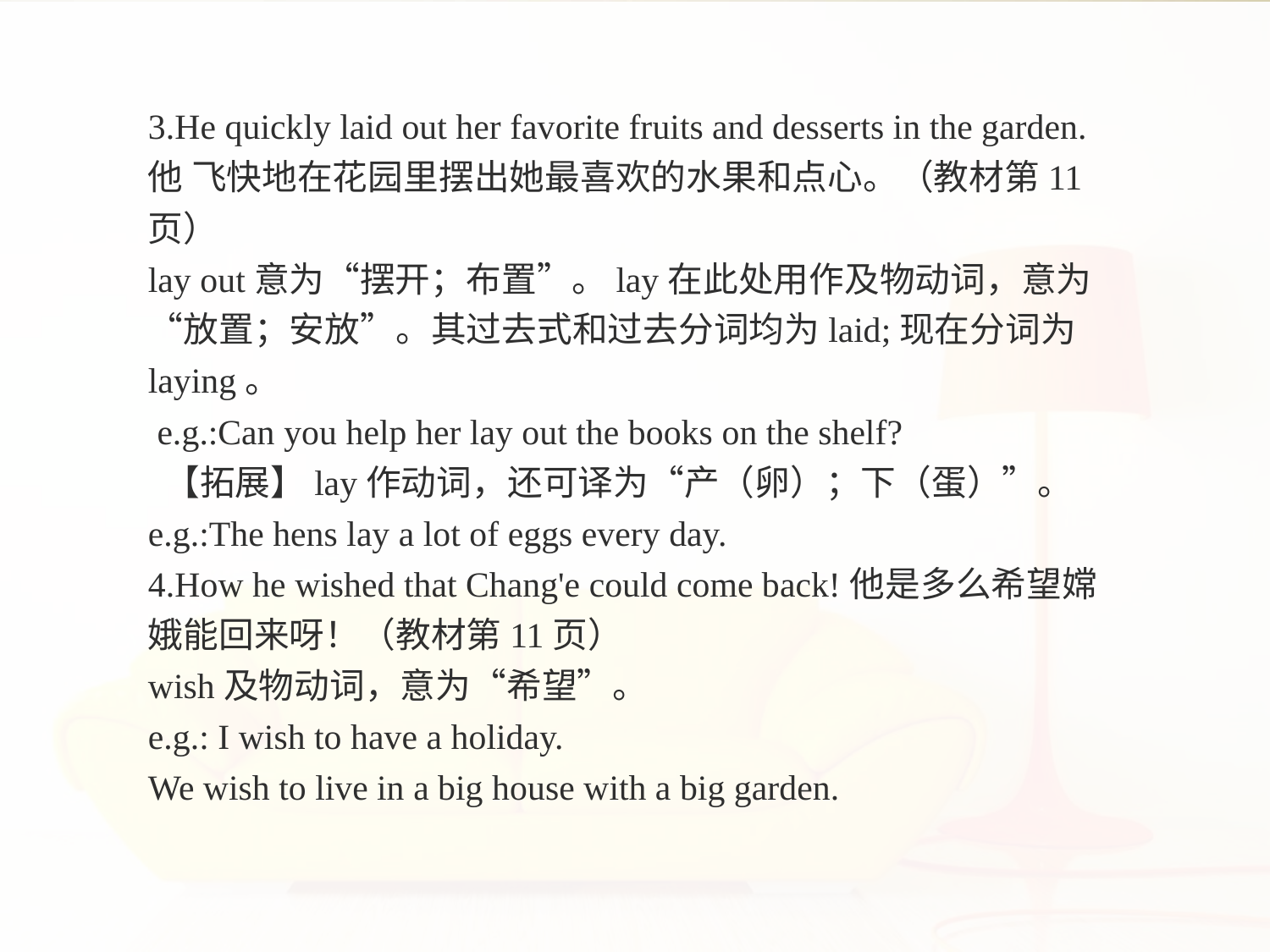

3.He quickly laid out her favorite fruits and desserts in the garden.他 飞快地在花园里摆出她最喜欢的水果和点心。（教材第11页）
lay out意为“摆开；布置”。lay在此处用作及物动词，意为“放置；安放”。其过去式和过去分词均为laid;现在分词为laying。
 e.g.:Can you help her lay out the books on the shelf?
 【拓展】lay作动词，还可译为“产（卵）；下（蛋）”。
e.g.:The hens lay a lot of eggs every day.
4.How he wished that Chang'e could come back!他是多么希望嫦娥能回来呀！（教材第11页）
wish及物动词，意为“希望”。
e.g.: I wish to have a holiday.
We wish to live in a big house with a big garden.